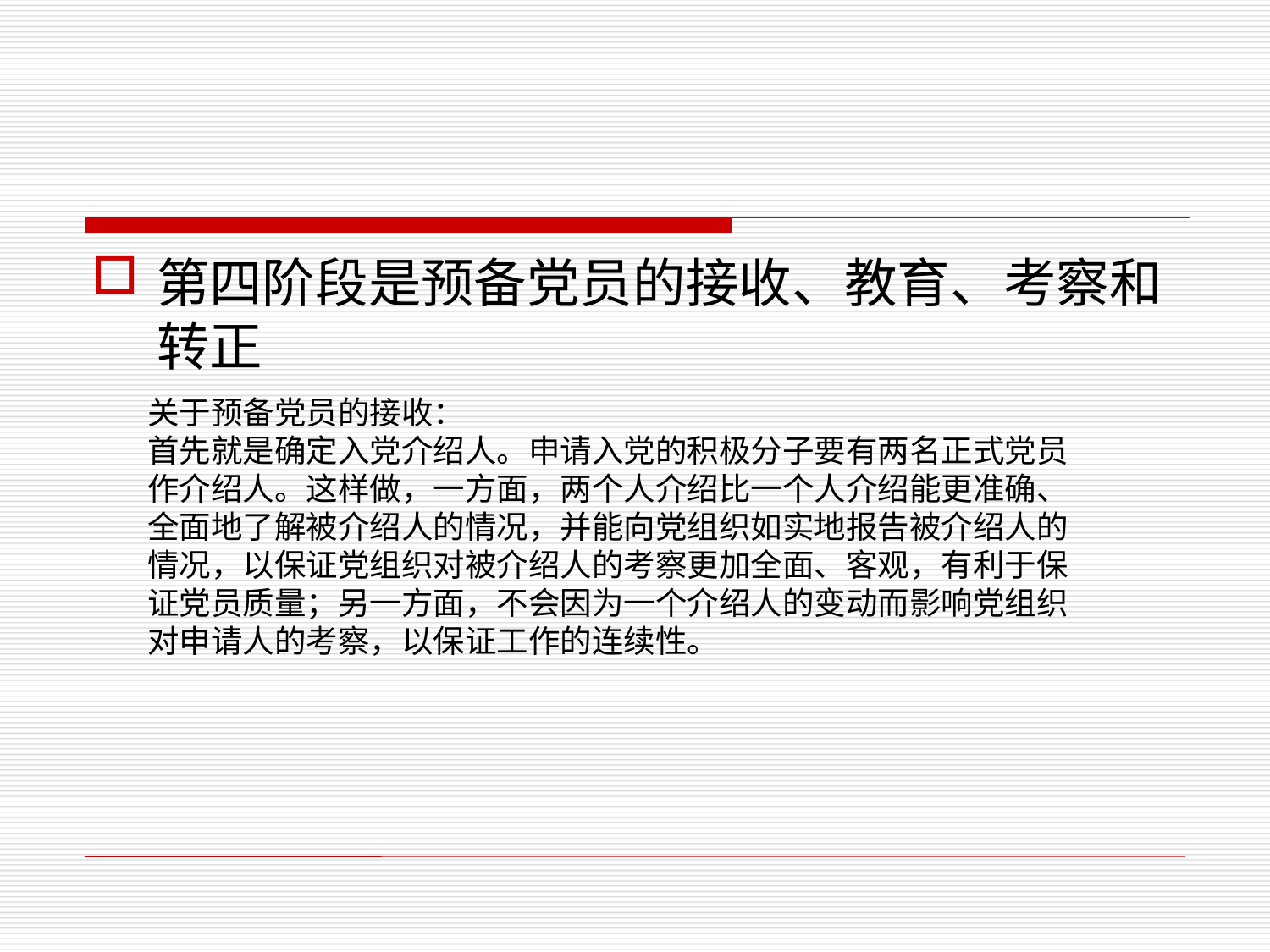

第四阶段是预备党员的接收、教育、考察和转正
关于预备党员的接收：
首先就是确定入党介绍人。申请入党的积极分子要有两名正式党员作介绍人。这样做，一方面，两个人介绍比一个人介绍能更准确、全面地了解被介绍人的情况，并能向党组织如实地报告被介绍人的情况，以保证党组织对被介绍人的考察更加全面、客观，有利于保证党员质量；另一方面，不会因为一个介绍人的变动而影响党组织对申请人的考察，以保证工作的连续性。